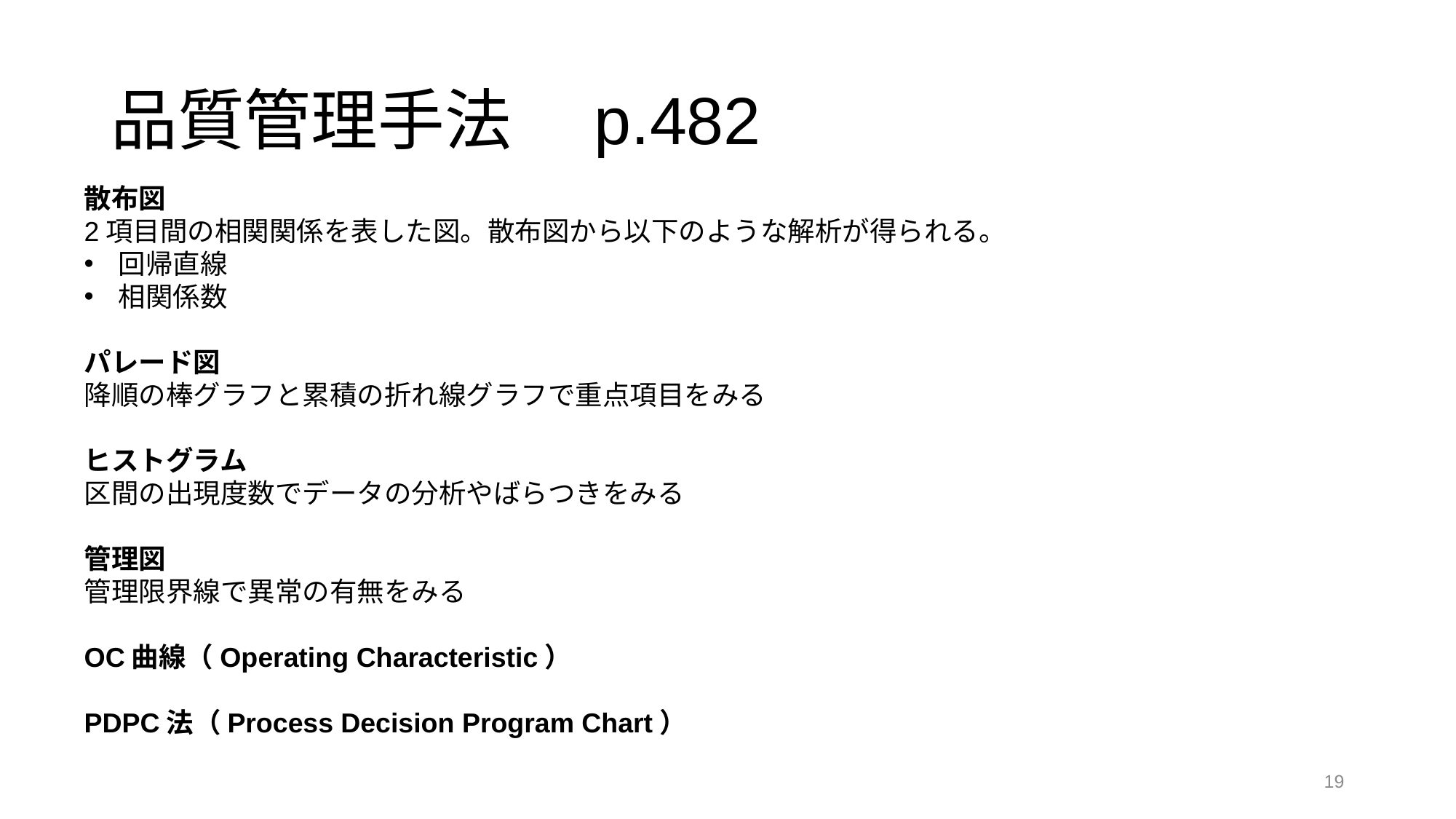

# 品質管理手法　p.482
散布図
2項目間の相関関係を表した図。散布図から以下のような解析が得られる。
回帰直線
相関係数

パレード図
降順の棒グラフと累積の折れ線グラフで重点項目をみる

ヒストグラム
区間の出現度数でデータの分析やばらつきをみる

管理図
管理限界線で異常の有無をみる

OC曲線（Operating Characteristic）

PDPC法（Process Decision Program Chart）

19